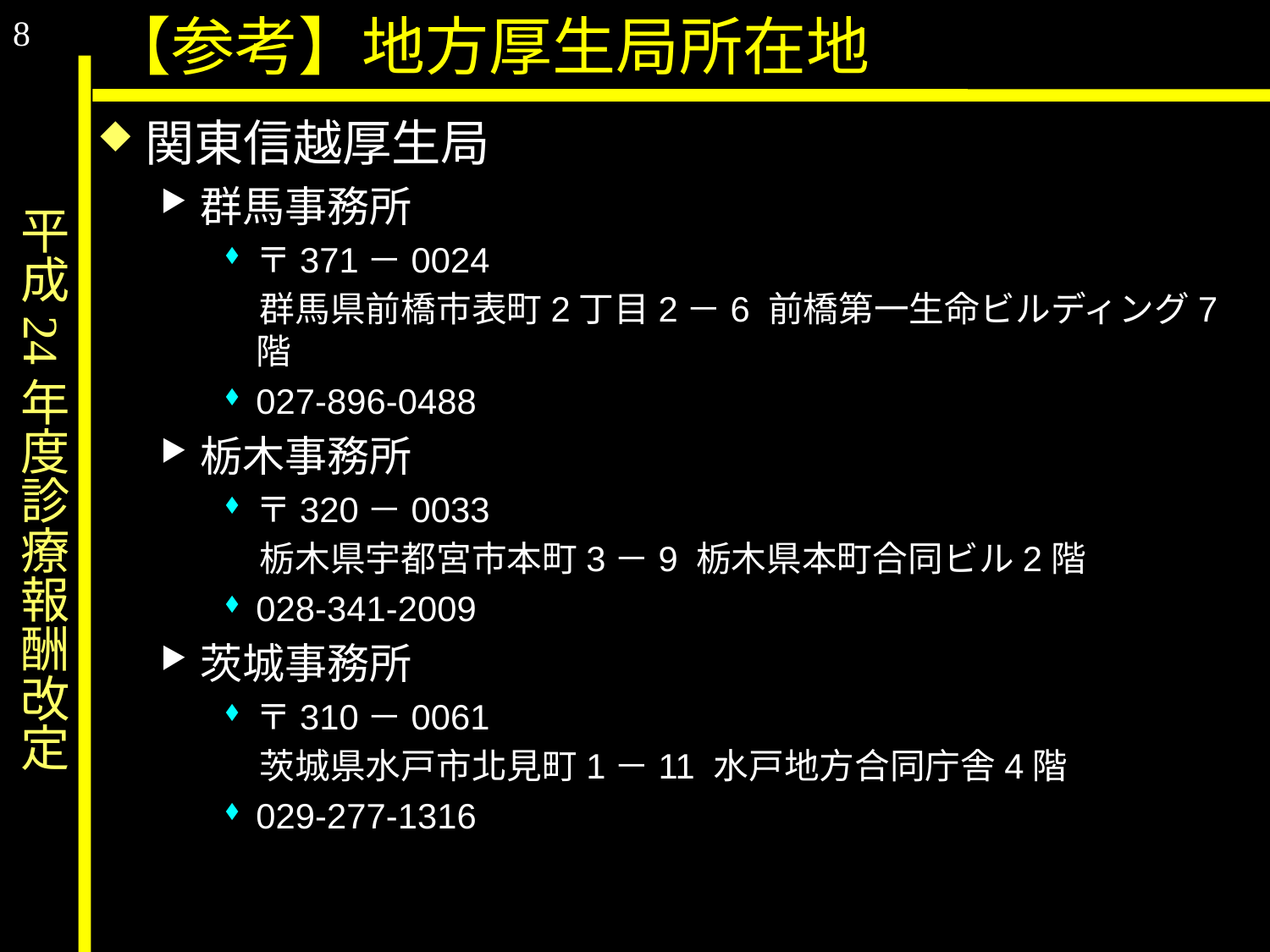

8
【参考】地方厚生局所在地

関東信越厚生局
群馬事務所
〒371－0024
　群馬県前橋市表町2丁目2－6 前橋第一生命ビルディング7階
027-896-0488
栃木事務所
〒320－0033
　栃木県宇都宮市本町3－9 栃木県本町合同ビル2階
028-341-2009
茨城事務所
〒310－0061
　茨城県水戸市北見町1－11 水戸地方合同庁舎4階
029-277-1316
# 平成24年度診療報酬改定